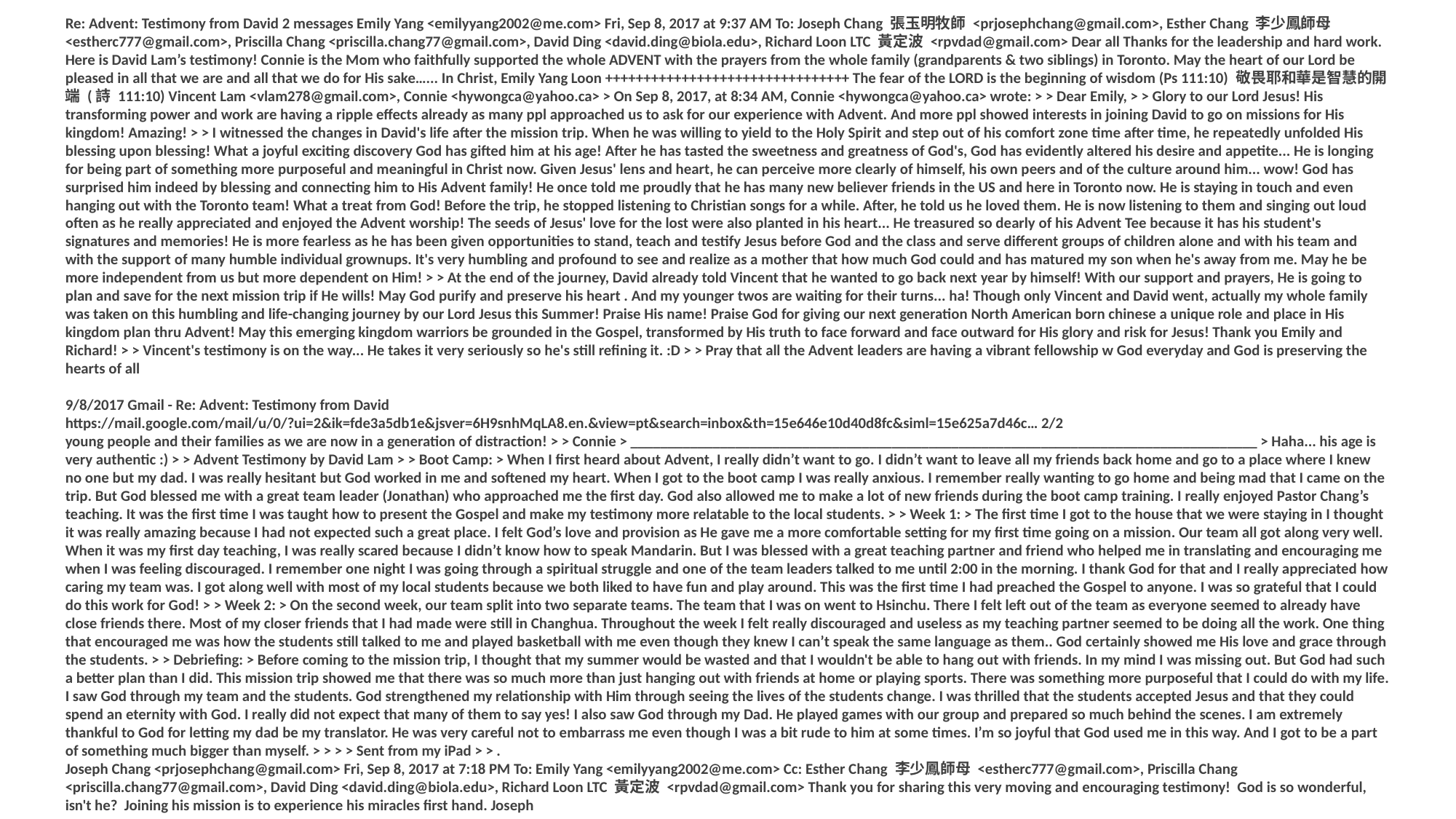

Re: Advent: Testimony from David 2 messages Emily Yang <emilyyang2002@me.com> Fri, Sep 8, 2017 at 9:37 AM To: Joseph Chang 張玉明牧師 <prjosephchang@gmail.com>, Esther Chang 李少鳳師母 <estherc777@gmail.com>, Priscilla Chang <priscilla.chang77@gmail.com>, David Ding <david.ding@biola.edu>, Richard Loon LTC 黃定波 <rpvdad@gmail.com> Dear all Thanks for the leadership and hard work. Here is David Lam’s testimony! Connie is the Mom who faithfully supported the whole ADVENT with the prayers from the whole family (grandparents & two siblings) in Toronto. May the heart of our Lord be pleased in all that we are and all that we do for His sake…... In Christ, Emily Yang Loon ++++++++++++++++++++++++++++++++ The fear of the LORD is the beginning of wisdom (Ps 111:10) 敬畏耶和華是智慧的開端 (詩 111:10) Vincent Lam <vlam278@gmail.com>, Connie <hywongca@yahoo.ca> > On Sep 8, 2017, at 8:34 AM, Connie <hywongca@yahoo.ca> wrote: > > Dear Emily, > > Glory to our Lord Jesus! His transforming power and work are having a ripple effects already as many ppl approached us to ask for our experience with Advent. And more ppl showed interests in joining David to go on missions for His kingdom! Amazing! > > I witnessed the changes in David's life after the mission trip. When he was willing to yield to the Holy Spirit and step out of his comfort zone time after time, he repeatedly unfolded His blessing upon blessing! What a joyful exciting discovery God has gifted him at his age! After he has tasted the sweetness and greatness of God's, God has evidently altered his desire and appetite... He is longing for being part of something more purposeful and meaningful in Christ now. Given Jesus' lens and heart, he can perceive more clearly of himself, his own peers and of the culture around him... wow! God has surprised him indeed by blessing and connecting him to His Advent family! He once told me proudly that he has many new believer friends in the US and here in Toronto now. He is staying in touch and even hanging out with the Toronto team! What a treat from God! Before the trip, he stopped listening to Christian songs for a while. After, he told us he loved them. He is now listening to them and singing out loud often as he really appreciated and enjoyed the Advent worship! The seeds of Jesus' love for the lost were also planted in his heart... He treasured so dearly of his Advent Tee because it has his student's signatures and memories! He is more fearless as he has been given opportunities to stand, teach and testify Jesus before God and the class and serve different groups of children alone and with his team and with the support of many humble individual grownups. It's very humbling and profound to see and realize as a mother that how much God could and has matured my son when he's away from me. May he be more independent from us but more dependent on Him! > > At the end of the journey, David already told Vincent that he wanted to go back next year by himself! With our support and prayers, He is going to plan and save for the next mission trip if He wills! May God purify and preserve his heart . And my younger twos are waiting for their turns... ha! Though only Vincent and David went, actually my whole family was taken on this humbling and life-changing journey by our Lord Jesus this Summer! Praise His name! Praise God for giving our next generation North American born chinese a unique role and place in His kingdom plan thru Advent! May this emerging kingdom warriors be grounded in the Gospel, transformed by His truth to face forward and face outward for His glory and risk for Jesus! Thank you Emily and Richard! > > Vincent's testimony is on the way... He takes it very seriously so he's still refining it. :D > > Pray that all the Advent leaders are having a vibrant fellowship w God everyday and God is preserving the hearts of all

9/8/2017 Gmail - Re: Advent: Testimony from David
https://mail.google.com/mail/u/0/?ui=2&ik=fde3a5db1e&jsver=6H9snhMqLA8.en.&view=pt&search=inbox&th=15e646e10d40d8fc&siml=15e625a7d46c… 2/2
young people and their families as we are now in a generation of distraction! > > Connie > ____________________________________________________________________________________ > Haha... his age is very authentic :) > > Advent Testimony by David Lam > > Boot Camp: > When I first heard about Advent, I really didn’t want to go. I didn’t want to leave all my friends back home and go to a place where I knew no one but my dad. I was really hesitant but God worked in me and softened my heart. When I got to the boot camp I was really anxious. I remember really wanting to go home and being mad that I came on the trip. But God blessed me with a great team leader (Jonathan) who approached me the first day. God also allowed me to make a lot of new friends during the boot camp training. I really enjoyed Pastor Chang’s teaching. It was the first time I was taught how to present the Gospel and make my testimony more relatable to the local students. > > Week 1: > The first time I got to the house that we were staying in I thought it was really amazing because I had not expected such a great place. I felt God’s love and provision as He gave me a more comfortable setting for my first time going on a mission. Our team all got along very well. When it was my first day teaching, I was really scared because I didn’t know how to speak Mandarin. But I was blessed with a great teaching partner and friend who helped me in translating and encouraging me when I was feeling discouraged. I remember one night I was going through a spiritual struggle and one of the team leaders talked to me until 2:00 in the morning. I thank God for that and I really appreciated how caring my team was. I got along well with most of my local students because we both liked to have fun and play around. This was the first time I had preached the Gospel to anyone. I was so grateful that I could do this work for God! > > Week 2: > On the second week, our team split into two separate teams. The team that I was on went to Hsinchu. There I felt left out of the team as everyone seemed to already have close friends there. Most of my closer friends that I had made were still in Changhua. Throughout the week I felt really discouraged and useless as my teaching partner seemed to be doing all the work. One thing that encouraged me was how the students still talked to me and played basketball with me even though they knew I can’t speak the same language as them.. God certainly showed me His love and grace through the students. > > Debriefing: > Before coming to the mission trip, I thought that my summer would be wasted and that I wouldn't be able to hang out with friends. In my mind I was missing out. But God had such a better plan than I did. This mission trip showed me that there was so much more than just hanging out with friends at home or playing sports. There was something more purposeful that I could do with my life. I saw God through my team and the students. God strengthened my relationship with Him through seeing the lives of the students change. I was thrilled that the students accepted Jesus and that they could spend an eternity with God. I really did not expect that many of them to say yes! I also saw God through my Dad. He played games with our group and prepared so much behind the scenes. I am extremely thankful to God for letting my dad be my translator. He was very careful not to embarrass me even though I was a bit rude to him at some times. I’m so joyful that God used me in this way. And I got to be a part of something much bigger than myself. > > > > Sent from my iPad > > .
Joseph Chang <prjosephchang@gmail.com> Fri, Sep 8, 2017 at 7:18 PM To: Emily Yang <emilyyang2002@me.com> Cc: Esther Chang 李少鳳師母 <estherc777@gmail.com>, Priscilla Chang <priscilla.chang77@gmail.com>, David Ding <david.ding@biola.edu>, Richard Loon LTC 黃定波 <rpvdad@gmail.com> Thank you for sharing this very moving and encouraging testimony!  God is so wonderful, isn't he?  Joining his mission is to experience his miracles first hand. Joseph